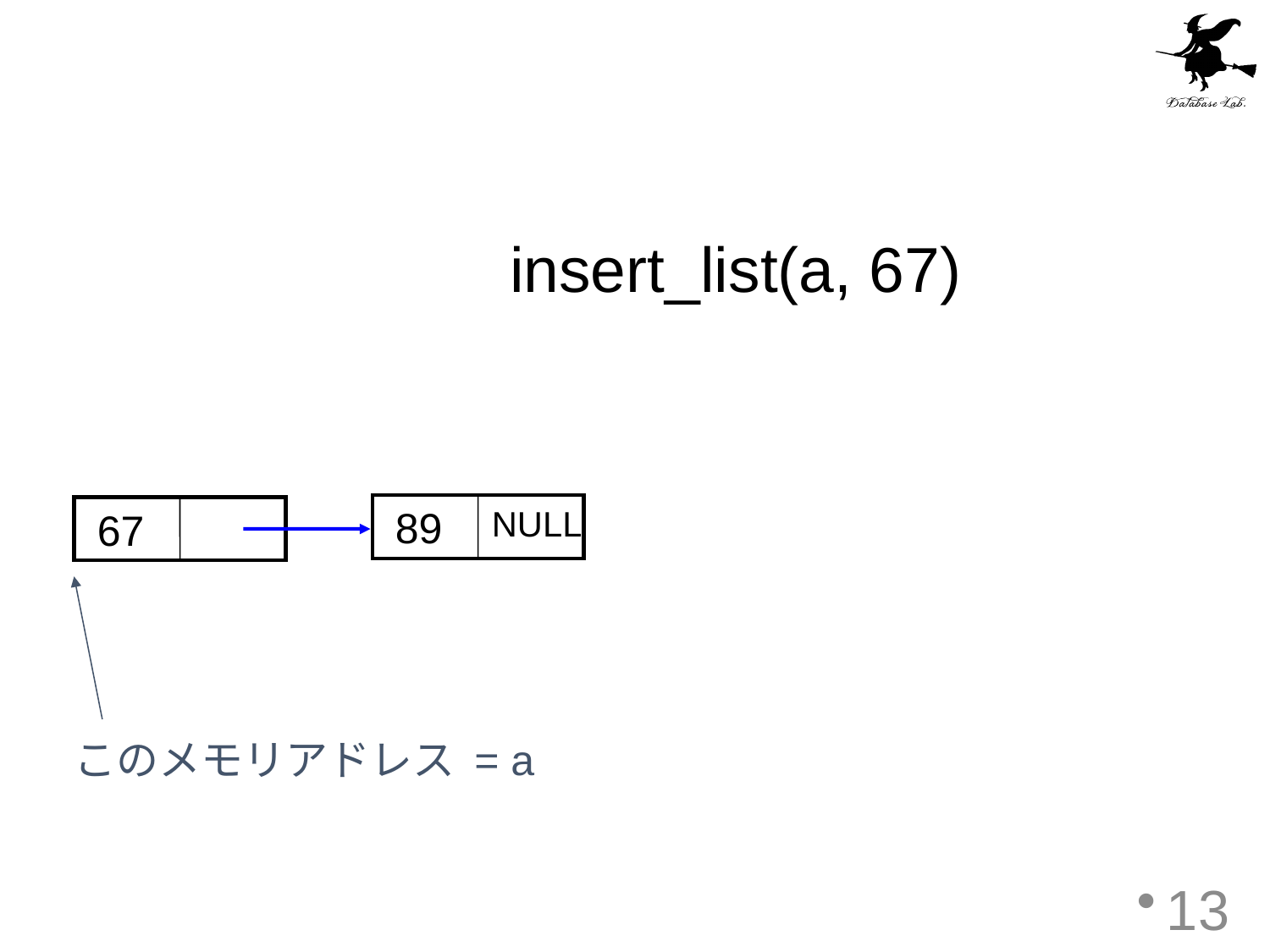

#
insert_list(a, 67)
89

NULL
67

このメモリアドレス = a
13